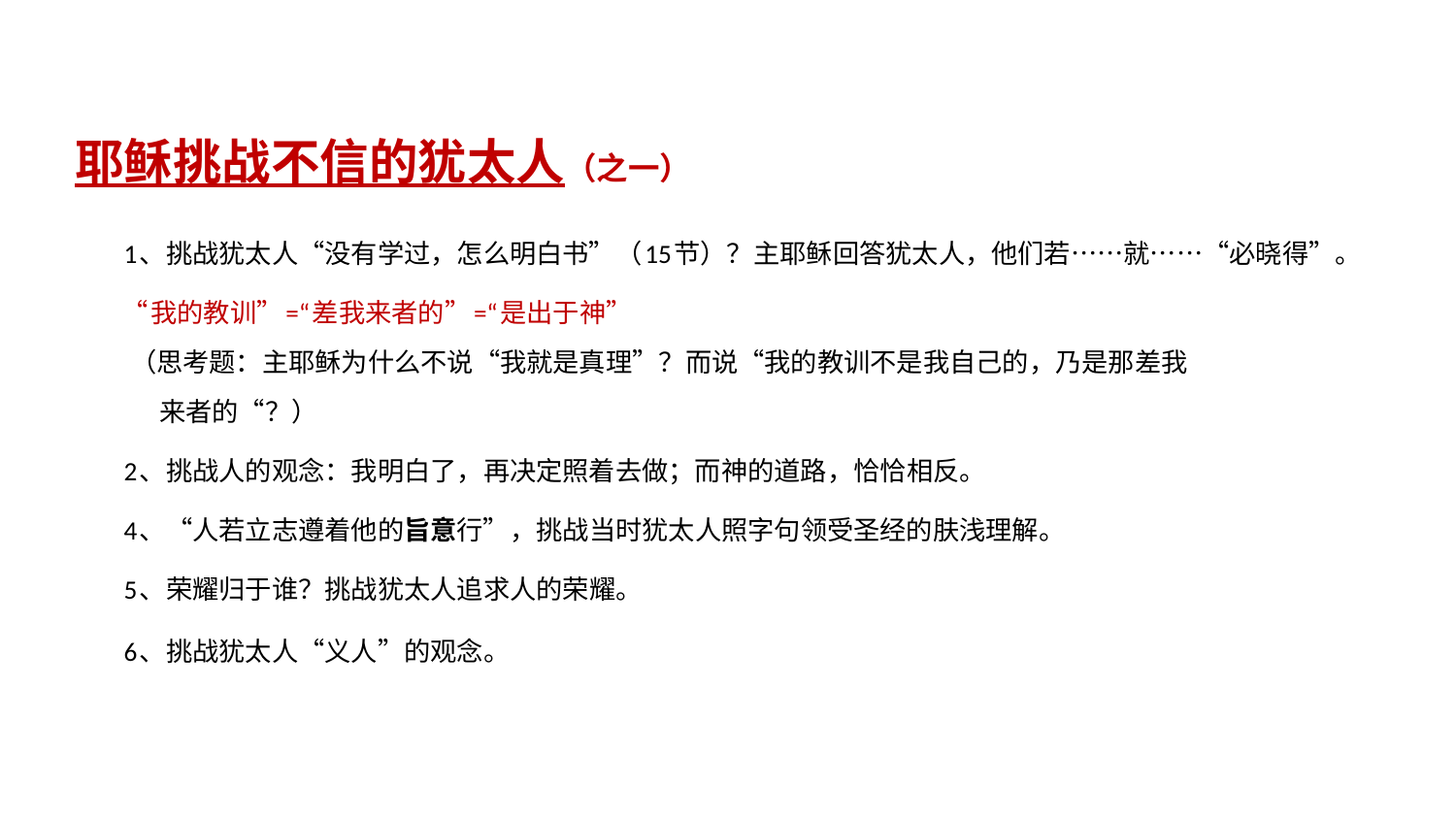

耶稣挑战不信的犹太人（之一）

        1、挑战犹太人“没有学过，怎么明白书”（15节）？主耶稣回答犹太人，他们若……就……“必晓得”。

        “我的教训”=“差我来者的”=“是出于神”
         （思考题：主耶稣为什么不说“我就是真理”？而说“我的教训不是我自己的，乃是那差我
              来者的“？）

        2、挑战人的观念：我明白了，再决定照着去做；而神的道路，恰恰相反。

        4、“人若立志遵着他的旨意行”，挑战当时犹太人照字句领受圣经的肤浅理解。

        5、荣耀归于谁？挑战犹太人追求人的荣耀。

        6、挑战犹太人“义人”的观念。